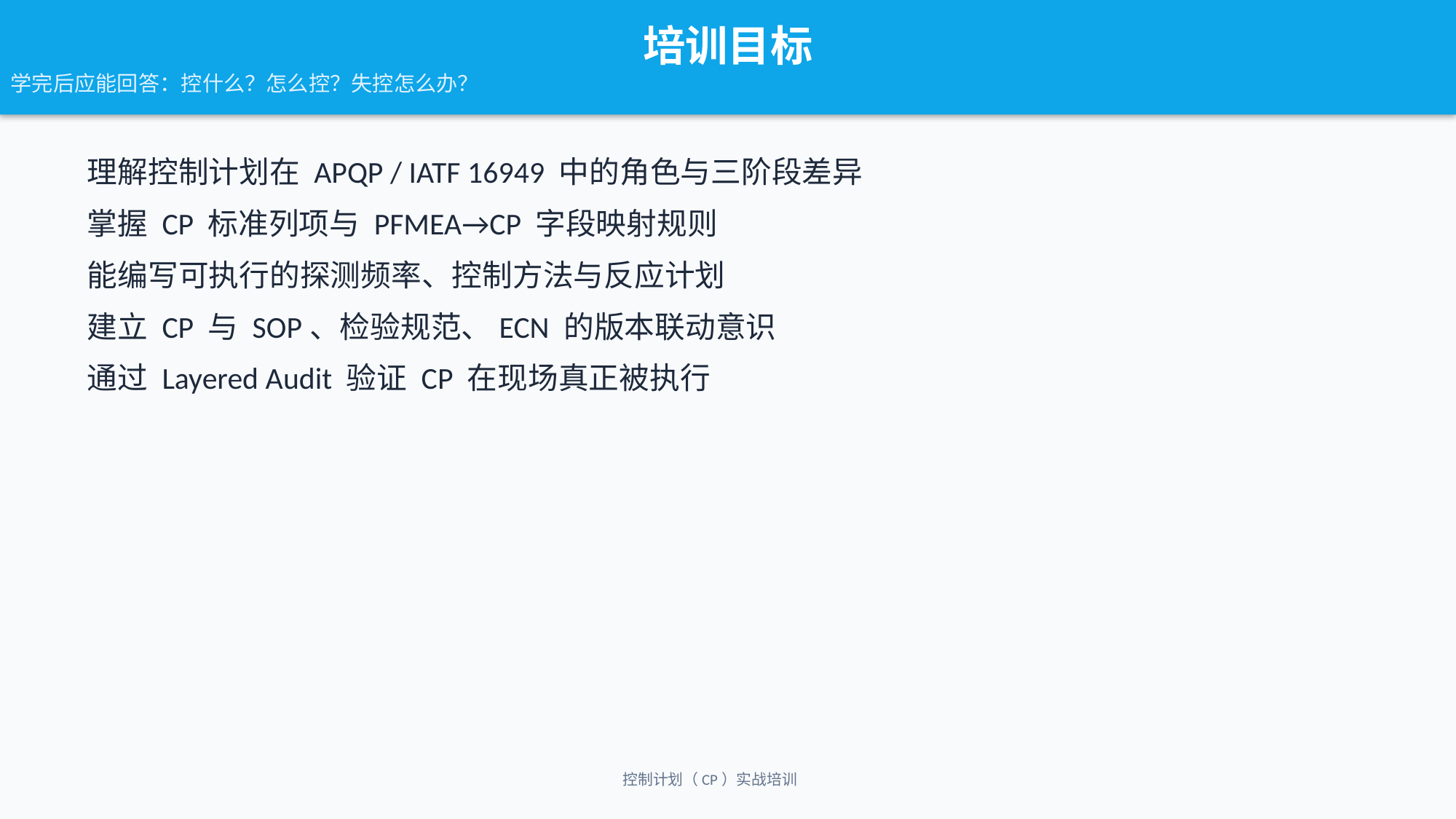

培训目标
学完后应能回答：控什么？怎么控？失控怎么办？
理解控制计划在 APQP / IATF 16949 中的角色与三阶段差异
掌握 CP 标准列项与 PFMEA→CP 字段映射规则
能编写可执行的探测频率、控制方法与反应计划
建立 CP 与 SOP、检验规范、ECN 的版本联动意识
通过 Layered Audit 验证 CP 在现场真正被执行
控制计划（CP）实战培训